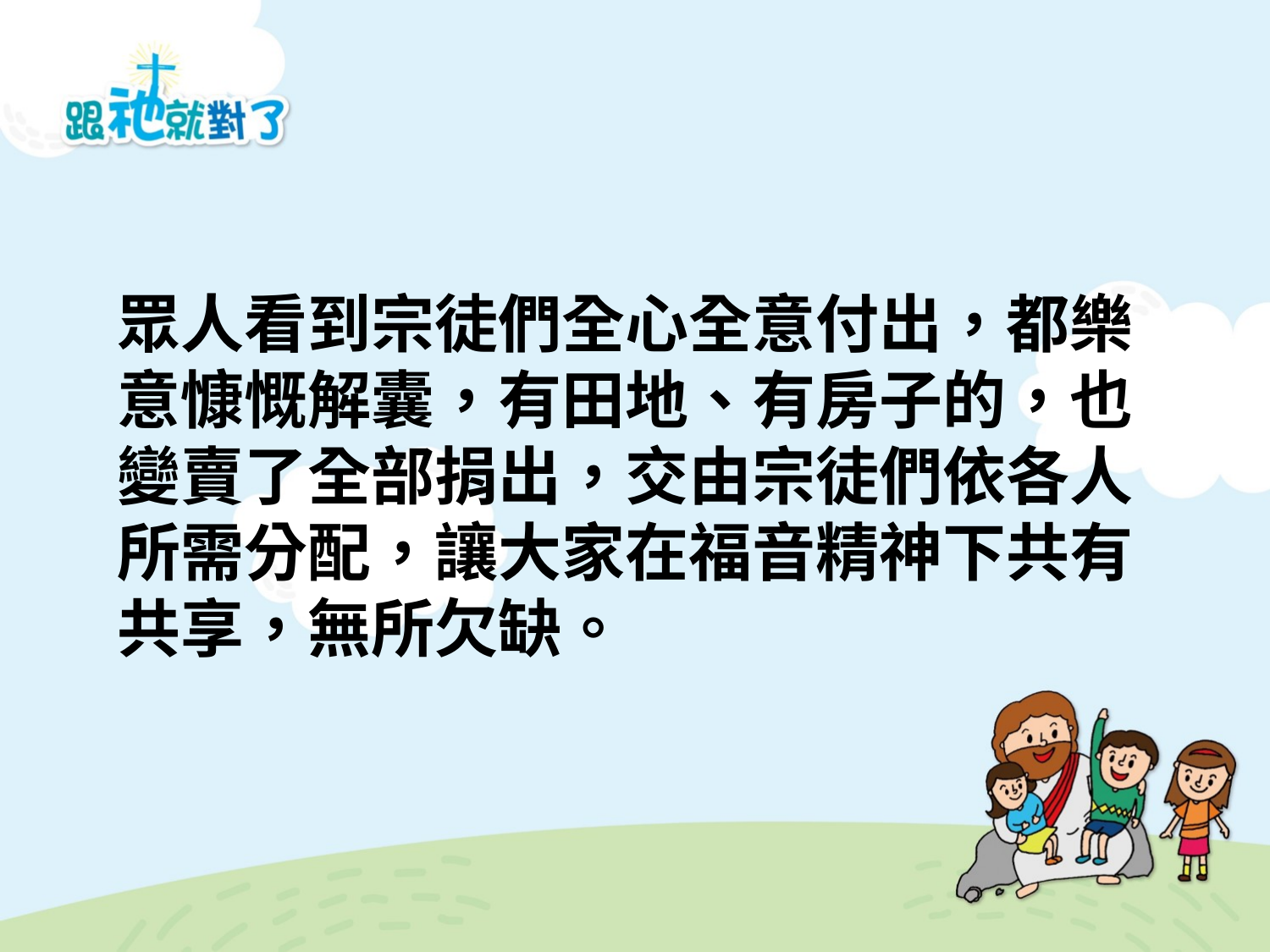

眾人看到宗徒們全心全意付出，都樂意慷慨解囊，有田地、有房子的，也變賣了全部捐出，交由宗徒們依各人所需分配，讓大家在福音精神下共有共享，無所欠缺。